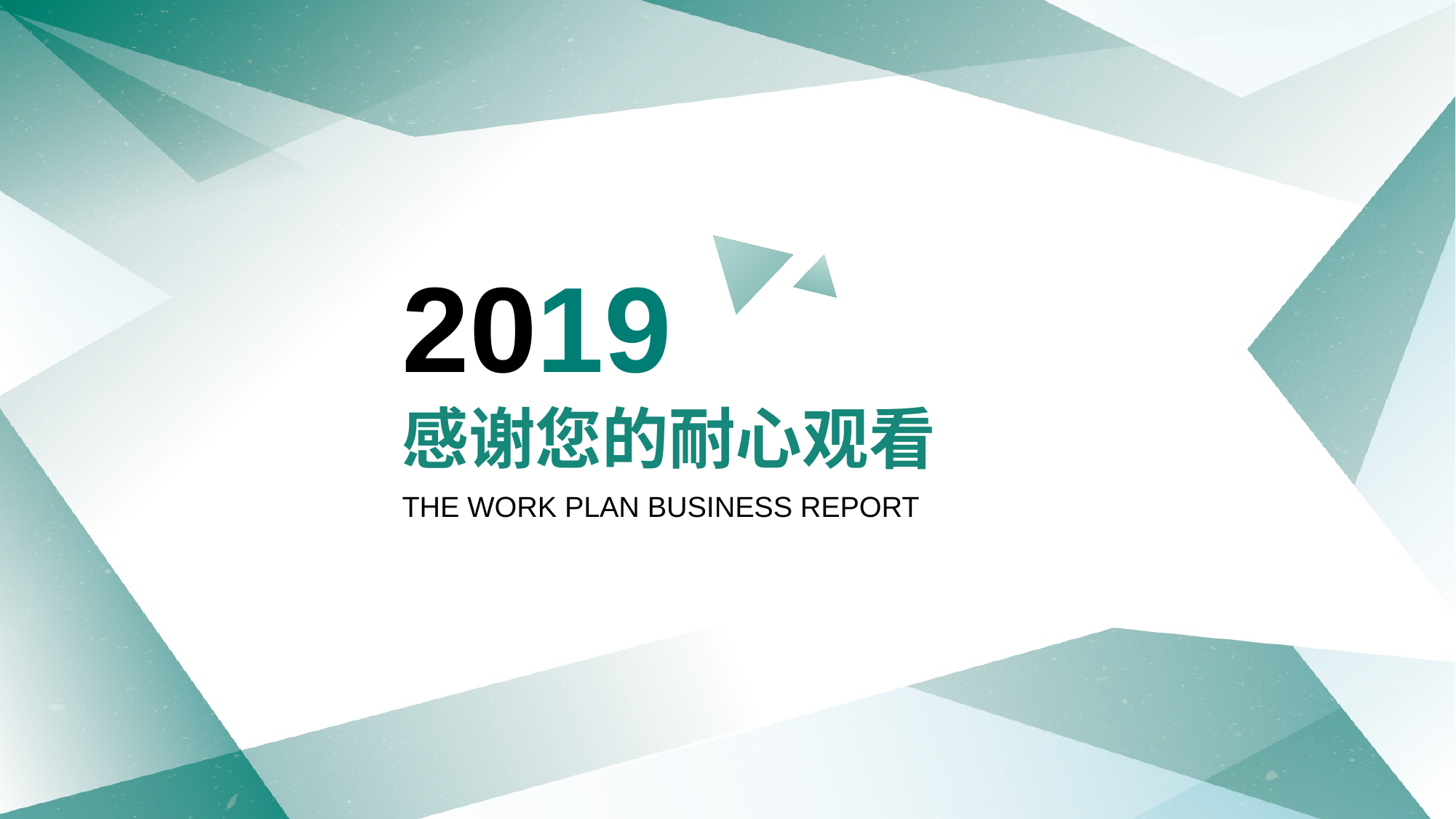

2019
感谢您的耐心观看

THE WORK PLAN BUSINESS REPORT